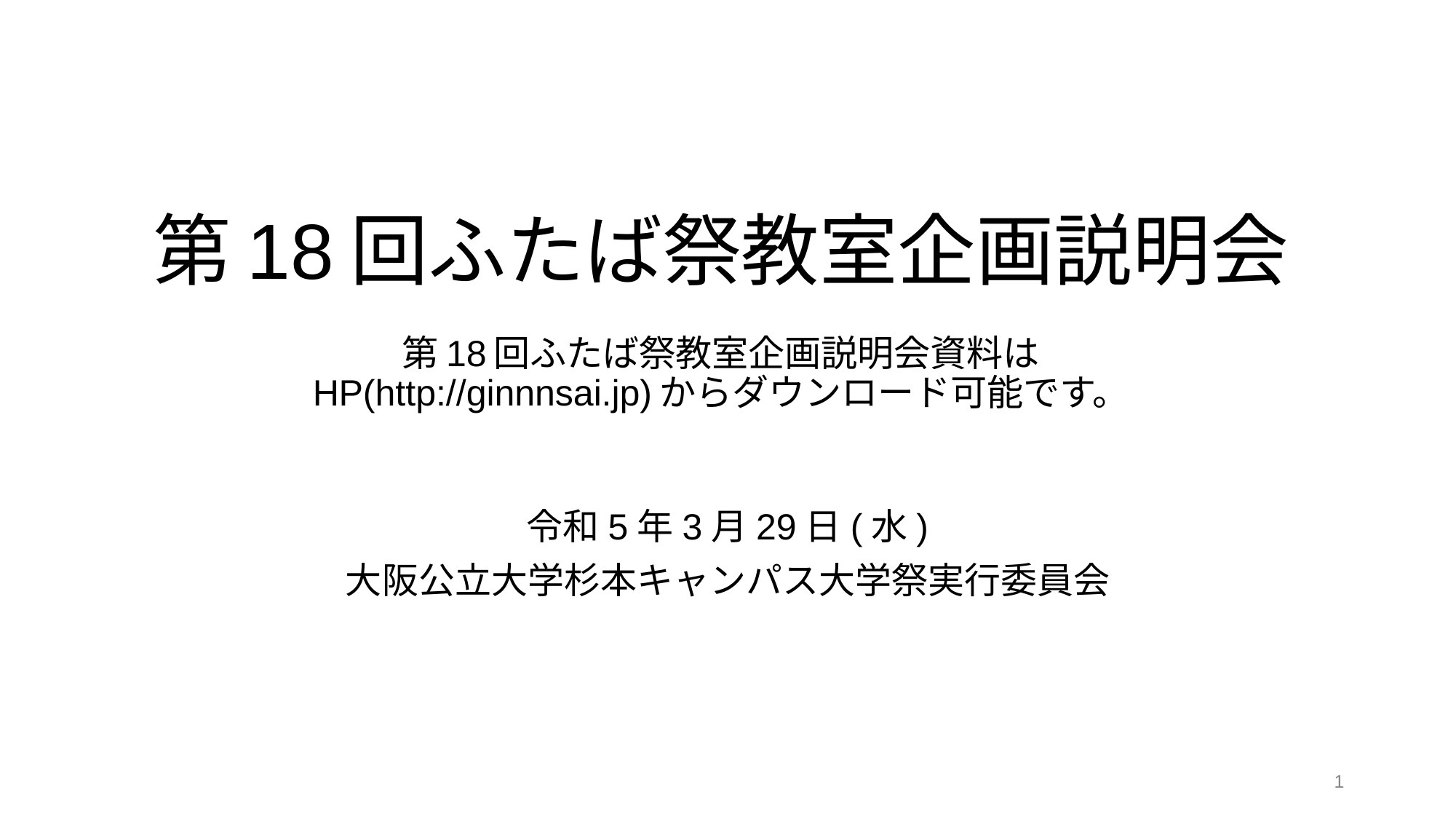

# 第18回ふたば祭教室企画説明会 第18回ふたば祭教室企画説明会資料は HP(http://ginnnsai.jp)からダウンロード可能です。
令和5年3月29日(水)
大阪公立大学杉本キャンパス大学祭実行委員会
1